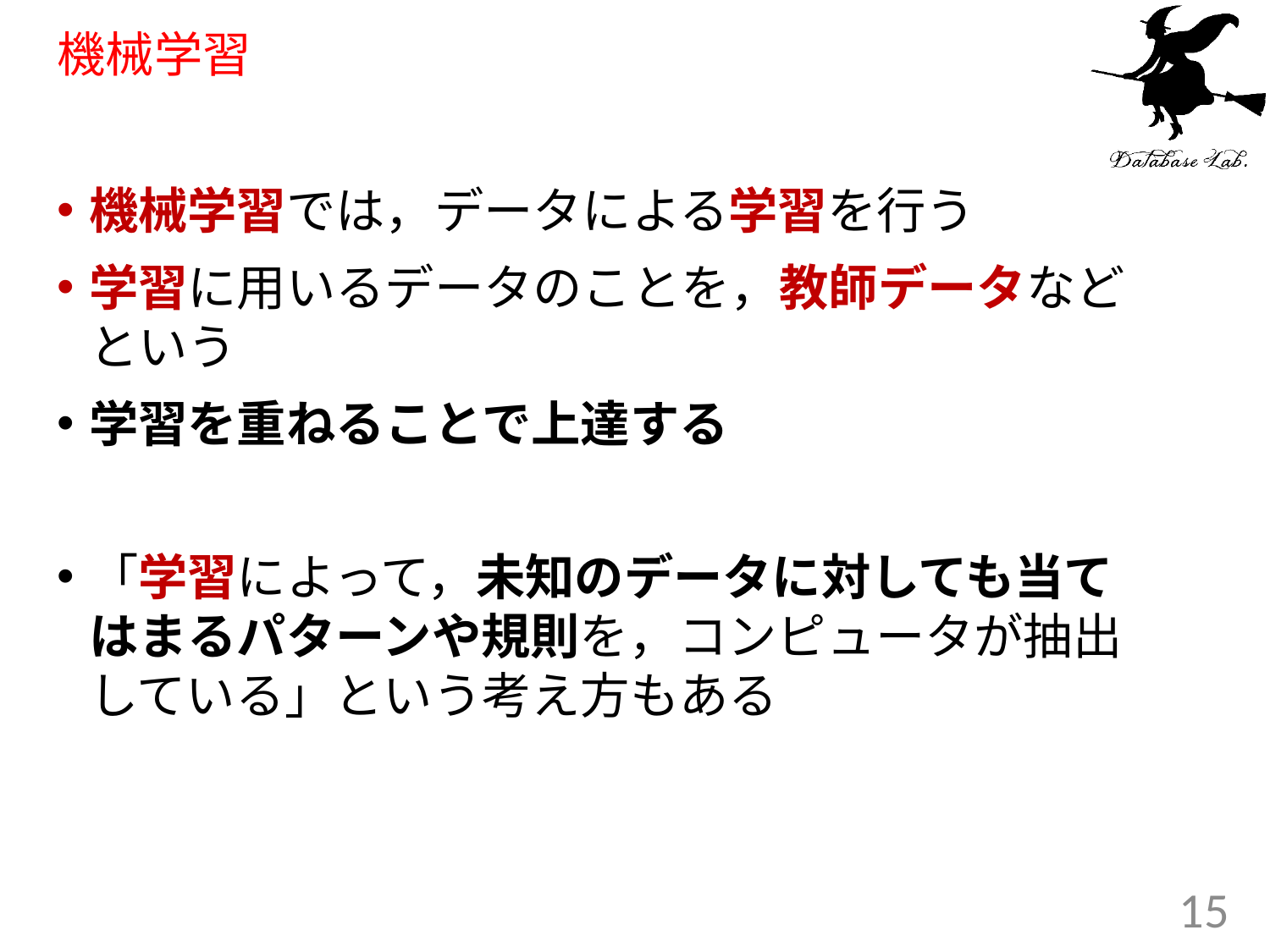

# 機械学習
機械学習では，データによる学習を行う
学習に用いるデータのことを，教師データなどという
学習を重ねることで上達する

「学習によって，未知のデータに対しても当てはまるパターンや規則を，コンピュータが抽出している」という考え方もある

15